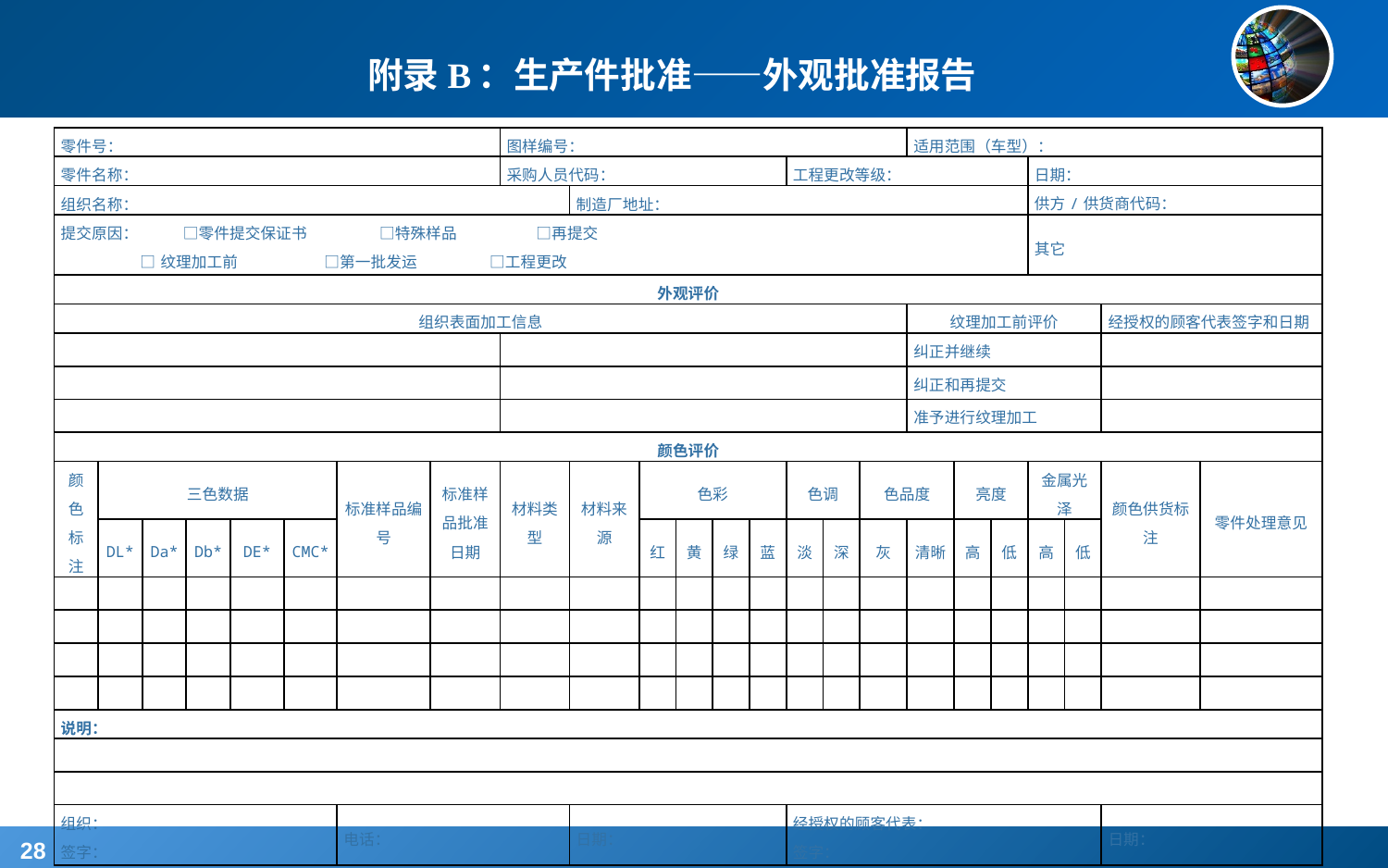

# 附录B：生产件批准——外观批准报告
| 零件号： |  |  |  |  |  |  |  | 图样编号： |  |  |  |  |  |  |  |  | 适用范围（车型）： |  |  |  |  |  |  |
| --- | --- | --- | --- | --- | --- | --- | --- | --- | --- | --- | --- | --- | --- | --- | --- | --- | --- | --- | --- | --- | --- | --- | --- |
| 零件名称： |  |  |  |  |  |  |  | 采购人员代码： |  |  |  |  |  | 工程更改等级： |  |  |  |  |  | 日期： |  |  |  |
| 组织名称： |  |  |  |  |  |  |  |  | 制造厂地址： |  |  |  |  |  |  |  |  |  |  | 供方/供货商代码： |  |  |  |
| 提交原因： □零件提交保证书 □特殊样品 □再提交 □纹理加工前 □第一批发运 □工程更改 |  |  |  |  |  |  |  |  |  |  |  |  |  |  |  |  |  |  |  | 其它 |  |  |  |
| 外观评价 |  |  |  |  |  |  |  |  |  |  |  |  |  |  |  |  |  |  |  |  |  |  |  |
| 组织表面加工信息 |  |  |  |  |  |  |  |  |  |  |  |  |  |  |  |  | 纹理加工前评价 |  |  |  |  | 经授权的顾客代表签字和日期 |  |
|  |  |  |  |  |  |  |  |  |  |  |  |  |  |  |  |  | 纠正并继续 |  |  |  |  |  |  |
|  |  |  |  |  |  |  |  |  |  |  |  |  |  |  |  |  | 纠正和再提交 |  |  |  |  |  |  |
|  |  |  |  |  |  |  |  |  |  |  |  |  |  |  |  |  | 准予进行纹理加工 |  |  |  |  |  |  |
| 颜色评价 |  |  |  |  |  |  |  |  |  |  |  |  |  |  |  |  |  |  |  |  |  |  |  |
| 颜色标注 | 三色数据 |  |  |  |  | 标准样品编号 | 标准样品批准日期 | 材料类型 | 材料来源 | 色彩 |  |  |  | 色调 |  | 色品度 |  | 亮度 |  | 金属光泽 |  | 颜色供货标注 | 零件处理意见 |
|  | DL\* | Da\* | Db\* | DE\* | CMC\* |  |  |  |  | 红 | 黄 | 绿 | 蓝 | 淡 | 深 | 灰 | 清晰 | 高 | 低 | 高 | 低 |  |  |
|  |  |  |  |  |  |  |  |  |  |  |  |  |  |  |  |  |  |  |  |  |  |  |  |
|  |  |  |  |  |  |  |  |  |  |  |  |  |  |  |  |  |  |  |  |  |  |  |  |
|  |  |  |  |  |  |  |  |  |  |  |  |  |  |  |  |  |  |  |  |  |  |  |  |
|  |  |  |  |  |  |  |  |  |  |  |  |  |  |  |  |  |  |  |  |  |  |  |  |
| 说明： |  |  |  |  |  |  |  |  |  |  |  |  |  |  |  |  |  |  |  |  |  |  |  |
|  |  |  |  |  |  |  |  |  |  |  |  |  |  |  |  |  |  |  |  |  |  |  |  |
|  |  |  |  |  |  |  |  |  |  |  |  |  |  |  |  |  |  |  |  |  |  |  |  |
| 组织： 签字： |  |  |  |  |  | 电话： |  |  | 日期： |  |  |  |  | 经授权的顾客代表： 签字： |  |  |  |  |  |  |  | 日期： |  |